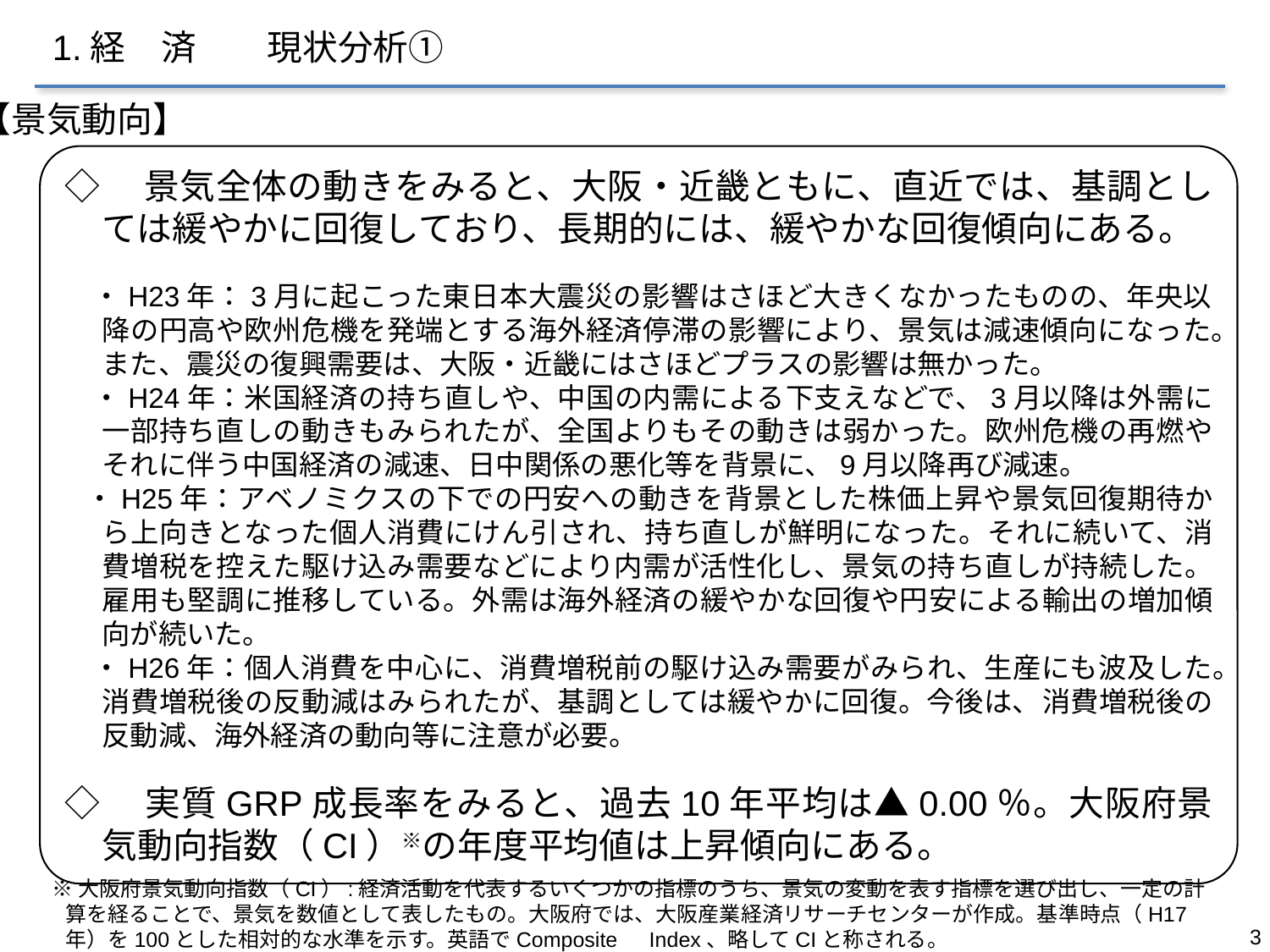

1.経　済　　現状分析①
【景気動向】
◇　景気全体の動きをみると、大阪・近畿ともに、直近では、基調としては緩やかに回復しており、長期的には、緩やかな回復傾向にある。

　・H23年：3月に起こった東日本大震災の影響はさほど大きくなかったものの、年央以降の円高や欧州危機を発端とする海外経済停滞の影響により、景気は減速傾向になった。また、震災の復興需要は、大阪・近畿にはさほどプラスの影響は無かった。
　・H24年：米国経済の持ち直しや、中国の内需による下支えなどで、3月以降は外需に一部持ち直しの動きもみられたが、全国よりもその動きは弱かった。欧州危機の再燃やそれに伴う中国経済の減速、日中関係の悪化等を背景に、9月以降再び減速。
  ・H25年：アベノミクスの下での円安への動きを背景とした株価上昇や景気回復期待から上向きとなった個人消費にけん引され、持ち直しが鮮明になった。それに続いて、消費増税を控えた駆け込み需要などにより内需が活性化し、景気の持ち直しが持続した。雇用も堅調に推移している。外需は海外経済の緩やかな回復や円安による輸出の増加傾向が続いた。
　・H26年：個人消費を中心に、消費増税前の駆け込み需要がみられ、生産にも波及した。消費増税後の反動減はみられたが、基調としては緩やかに回復。今後は、消費増税後の反動減、海外経済の動向等に注意が必要。

◇　実質GRP成長率をみると、過去10年平均は▲0.00％。大阪府景気動向指数（CI）※の年度平均値は上昇傾向にある。
※大阪府景気動向指数（CI）:経済活動を代表するいくつかの指標のうち、景気の変動を表す指標を選び出し、一定の計算を経ることで、景気を数値として表したもの。大阪府では、大阪産業経済リサーチセンターが作成。基準時点（H17年）を100とした相対的な水準を示す。英語でComposite　Index、略してCIと称される。
3